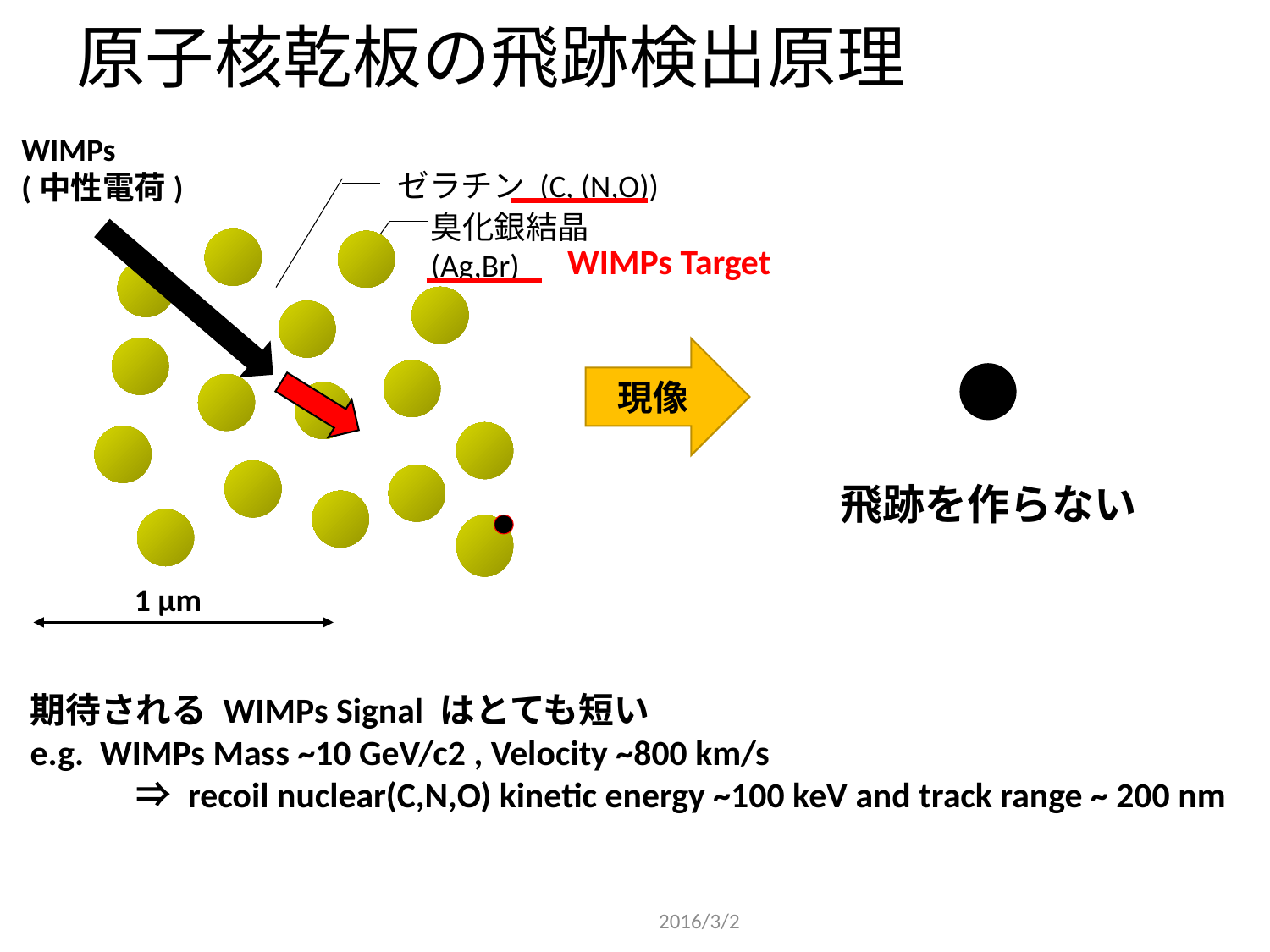

# 原子核乾板の飛跡検出原理
WIMPs
(中性電荷)
ゼラチン (C, (N,O))
臭化銀結晶
(Ag,Br)

WIMPs Target

現像

飛跡を作らない
1 μm
期待される WIMPs Signal はとても短い
e.g.  WIMPs Mass ~10 GeV/c2 , Velocity ~800 km/s
　　　⇒ recoil nuclear(C,N,O) kinetic energy ~100 keV and track range ~ 200 nm